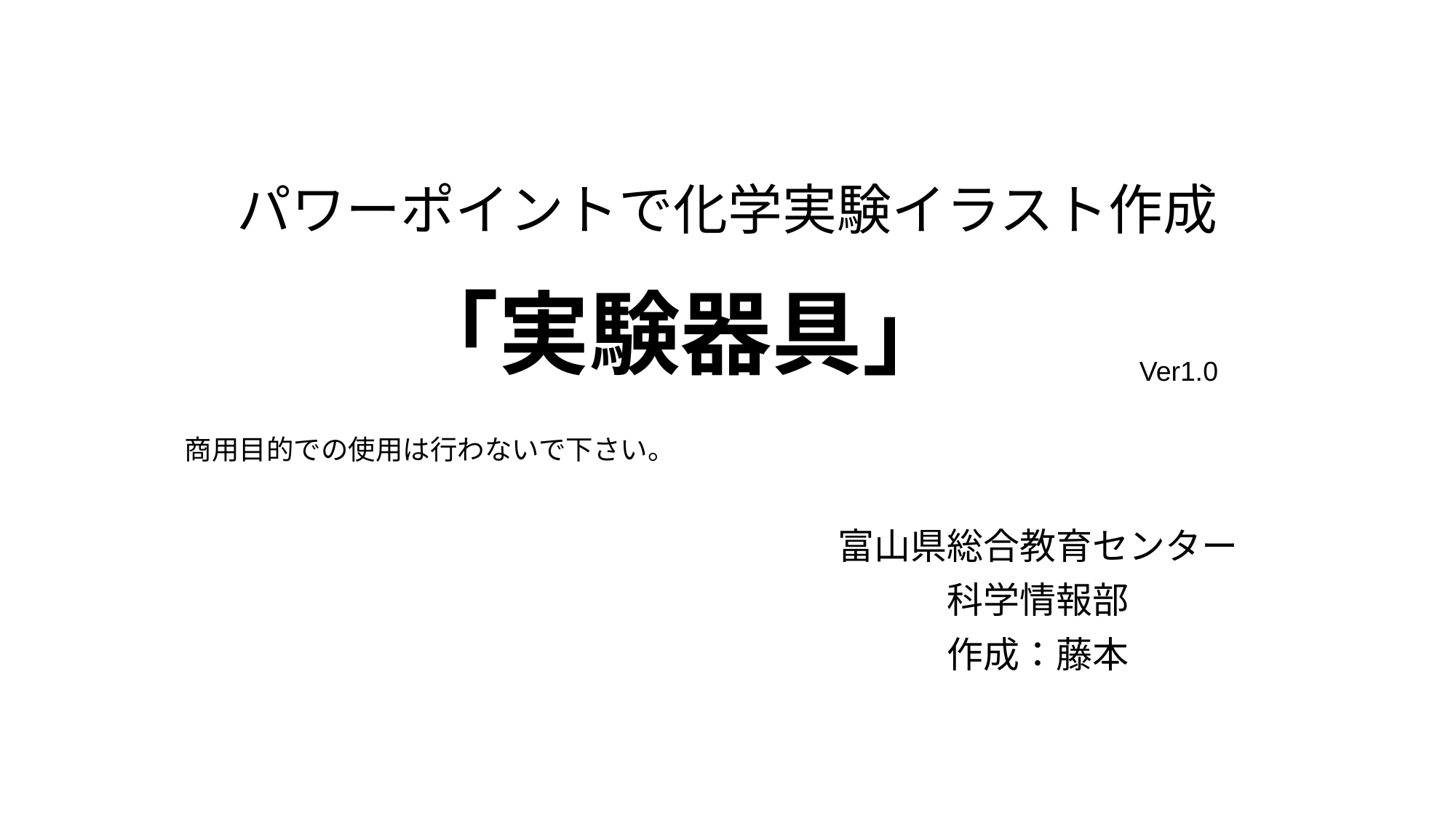

パワーポイントで化学実験イラスト作成
# 「実験器具」
Ver1.0
商用目的での使用は行わないで下さい。
富山県総合教育センター
科学情報部
作成：藤本